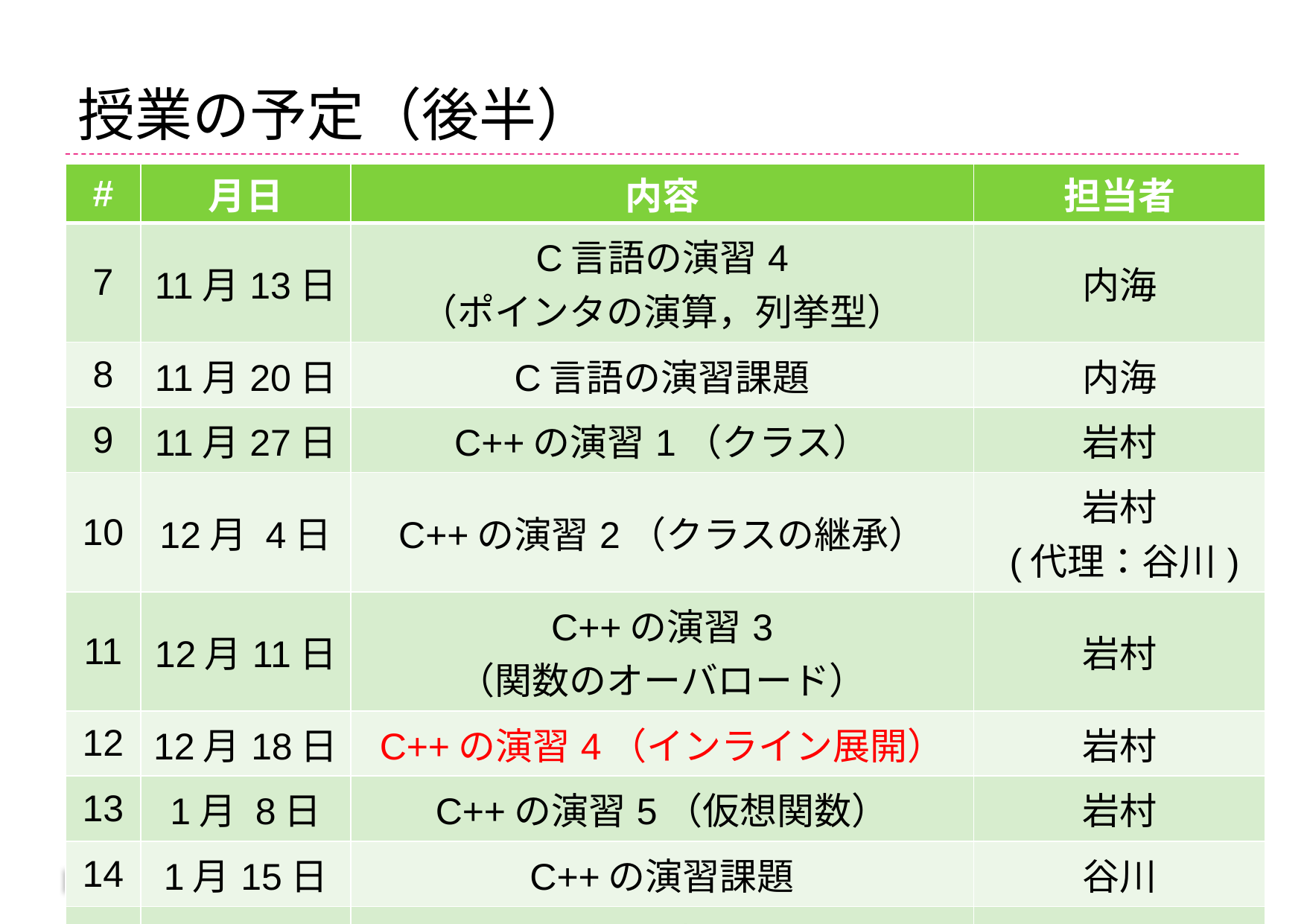

# 授業の予定（後半）
| # | 月日 | 内容 | 担当者 |
| --- | --- | --- | --- |
| 7 | 11月13日 | C言語の演習4 （ポインタの演算，列挙型） | 内海 |
| 8 | 11月20日 | C言語の演習課題 | 内海 |
| 9 | 11月27日 | C++の演習1（クラス） | 岩村 |
| 10 | 12月 4日 | C++の演習2（クラスの継承） | 岩村 (代理：谷川) |
| 11 | 12月11日 | C++の演習3 （関数のオーバロード） | 岩村 |
| 12 | 12月18日 | C++の演習4（インライン展開） | 岩村 |
| 13 | 1月 8日 | C++の演習5（仮想関数） | 岩村 |
| 14 | 1月15日 | C++の演習課題 | 谷川 |
| 15 | 1月22日 | 総合演習 | 谷川 |
2